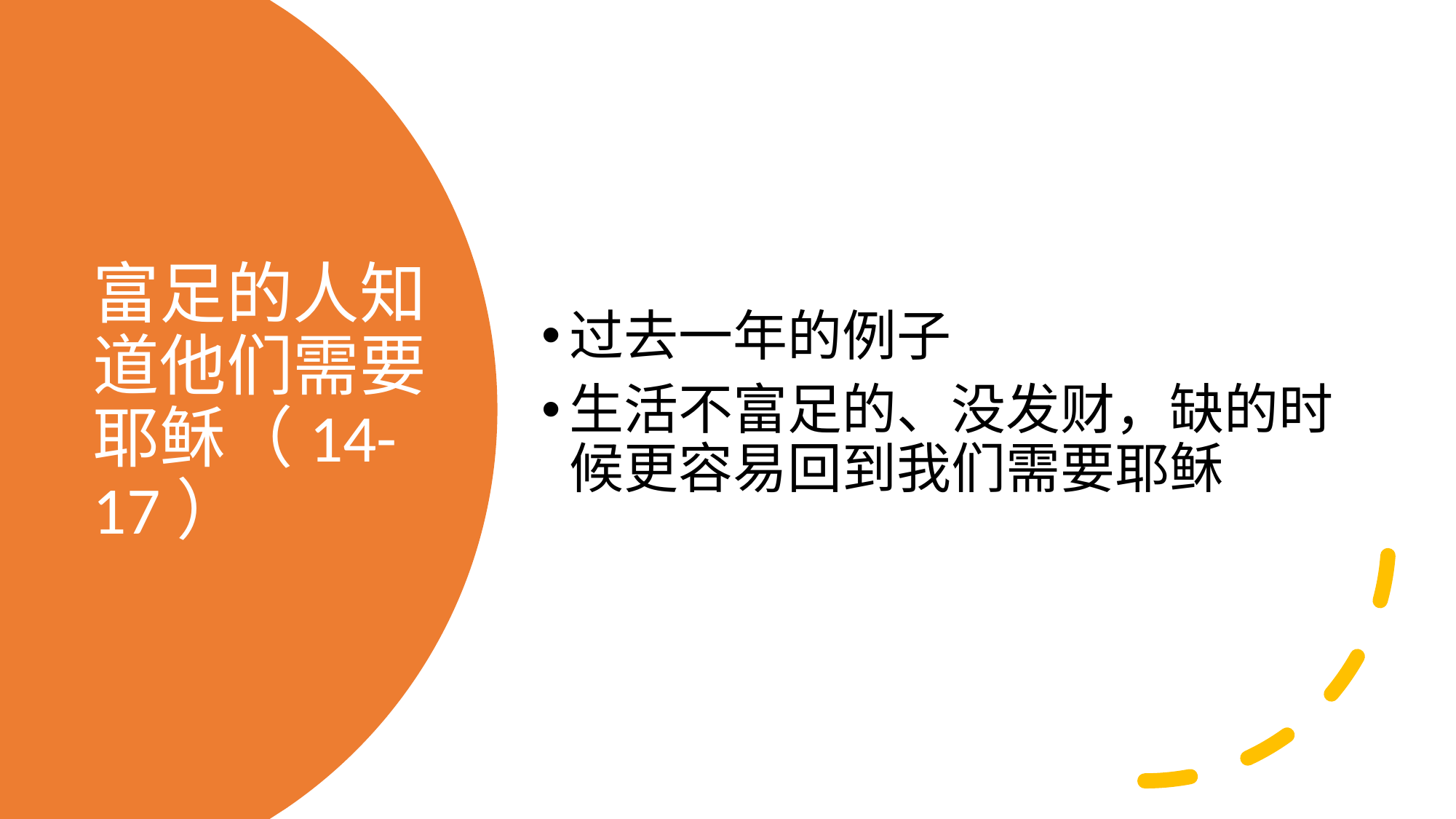

过去一年的例子
生活不富足的、没发财，缺的时候更容易回到我们需要耶稣
# 富足的人知道他们需要耶稣（14-17）